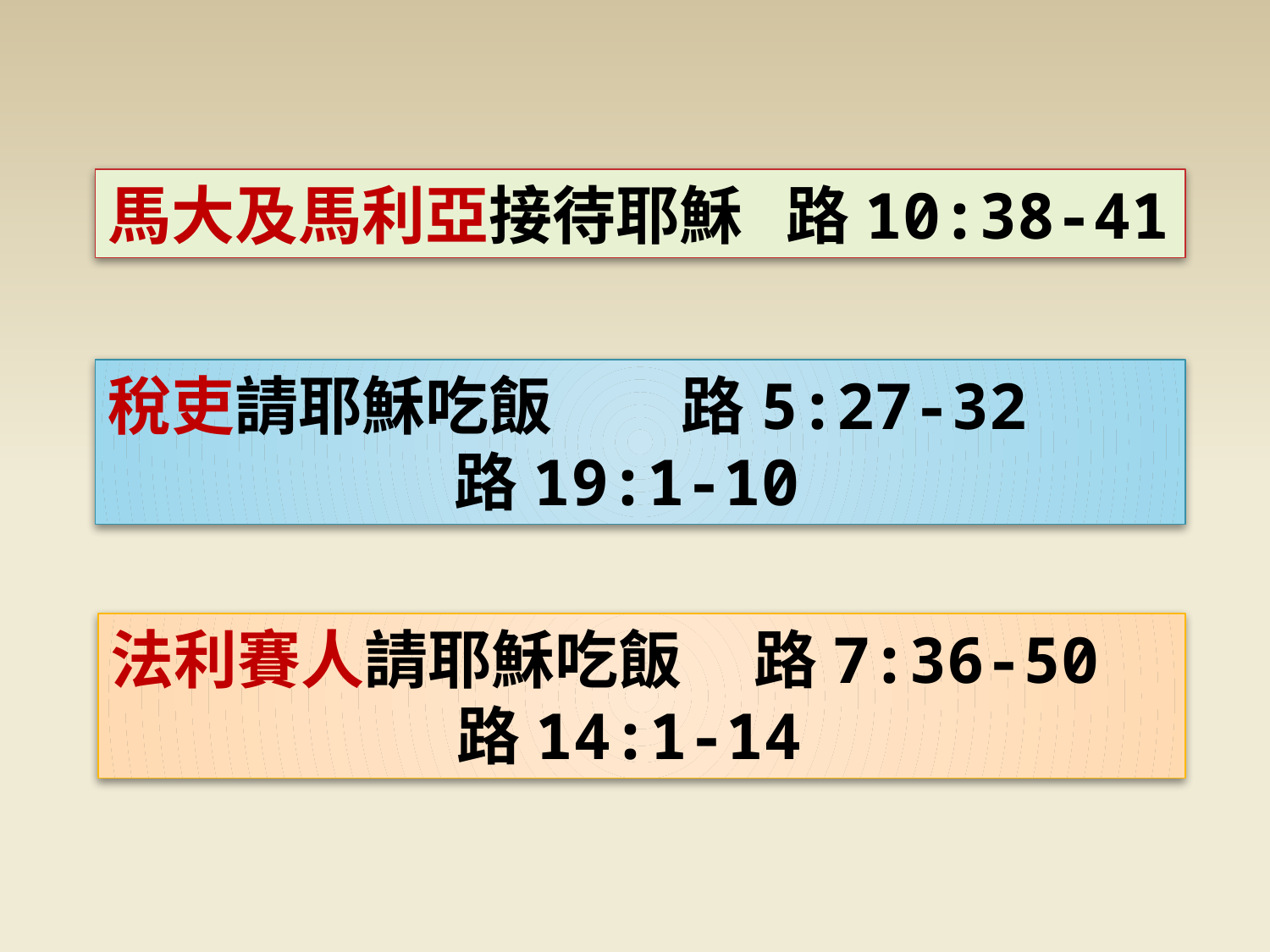

馬大及馬利亞接待耶穌   路10:38-41
稅吏請耶穌吃飯         路5:27-32
                       路19:1-10
法利賽人請耶穌吃飯     路7:36-50
                       路14:1-14